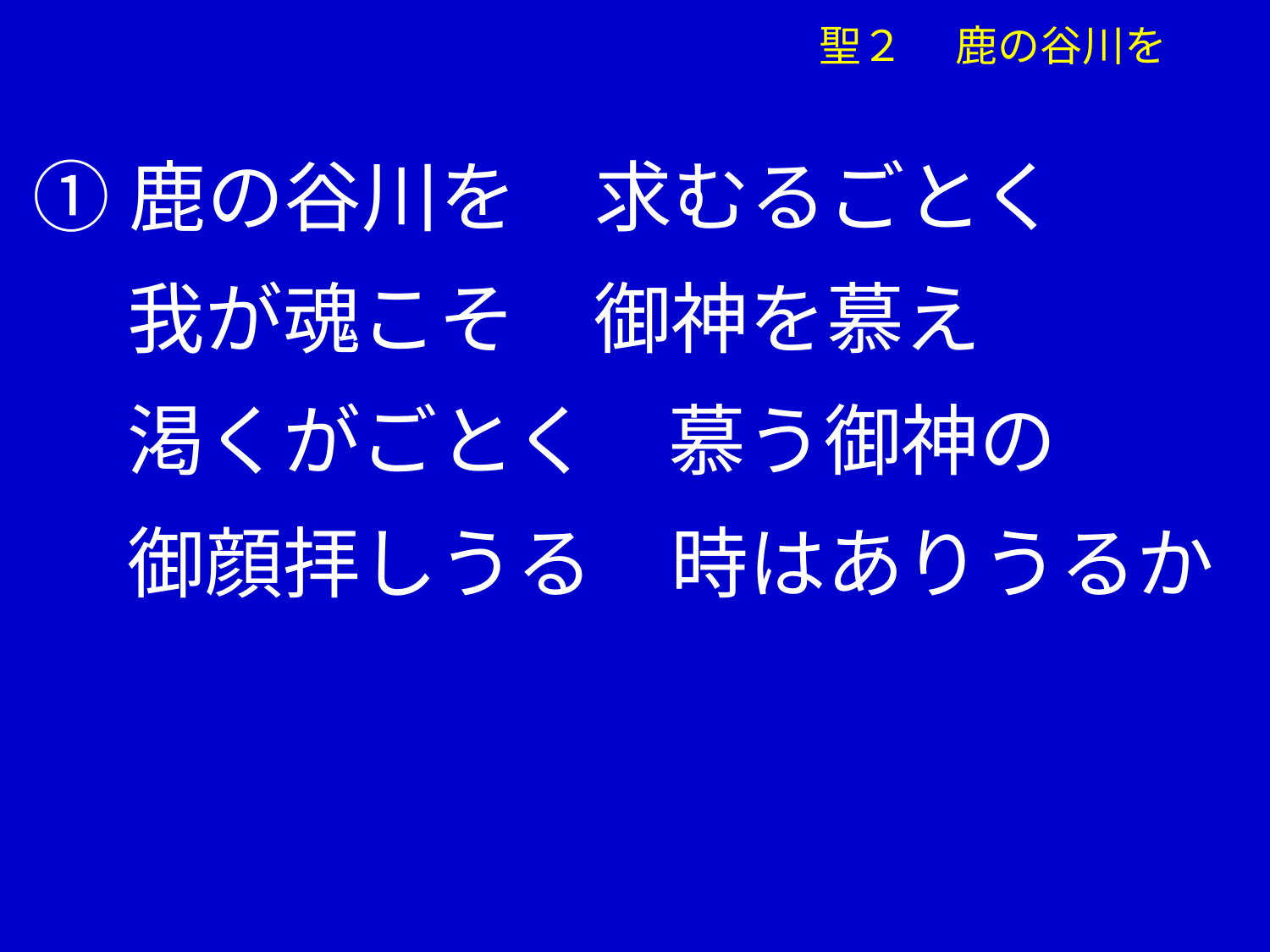

聖２ 　鹿の谷川を
①鹿の谷川を　求むるごとく
　 我が魂こそ　御神を慕え
　 渇くがごとく　慕う御神の
　 御顔拝しうる　時はありうるか